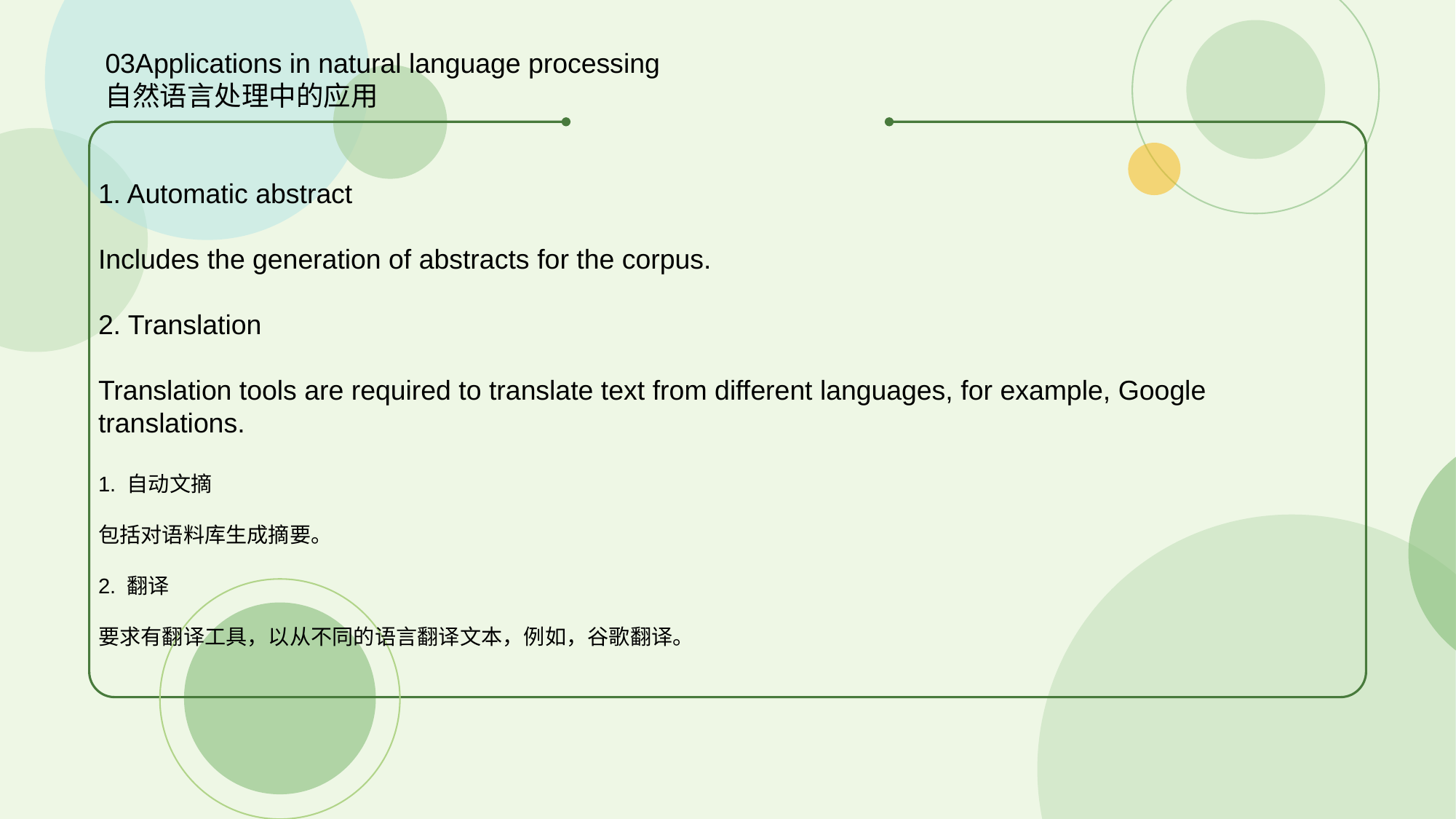

03Applications in natural language processing
自然语言处理中的应用
1. Automatic abstract

Includes the generation of abstracts for the corpus.

2. Translation

Translation tools are required to translate text from different languages, for example, Google translations.

1. 自动文摘

包括对语料库生成摘要。

2. 翻译

要求有翻译工具，以从不同的语言翻译文本，例如，谷歌翻译。